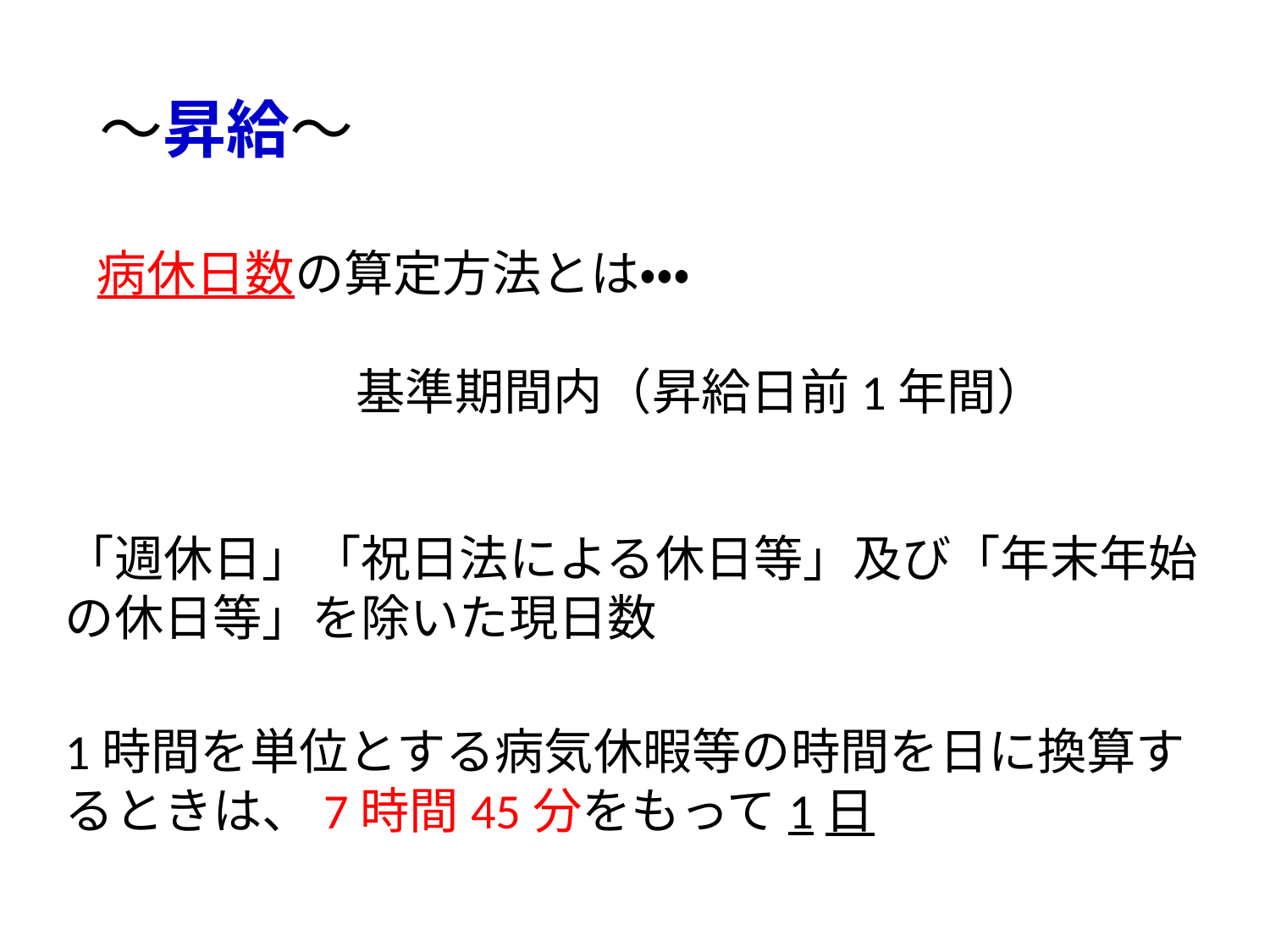

～昇給～
病休日数の算定方法とは・・・

　基準期間内（昇給日前1年間）

「週休日」「祝日法による休日等」及び「年末年始の休日等」を除いた現日数

1時間を単位とする病気休暇等の時間を日に換算するときは、7時間45分をもって1日